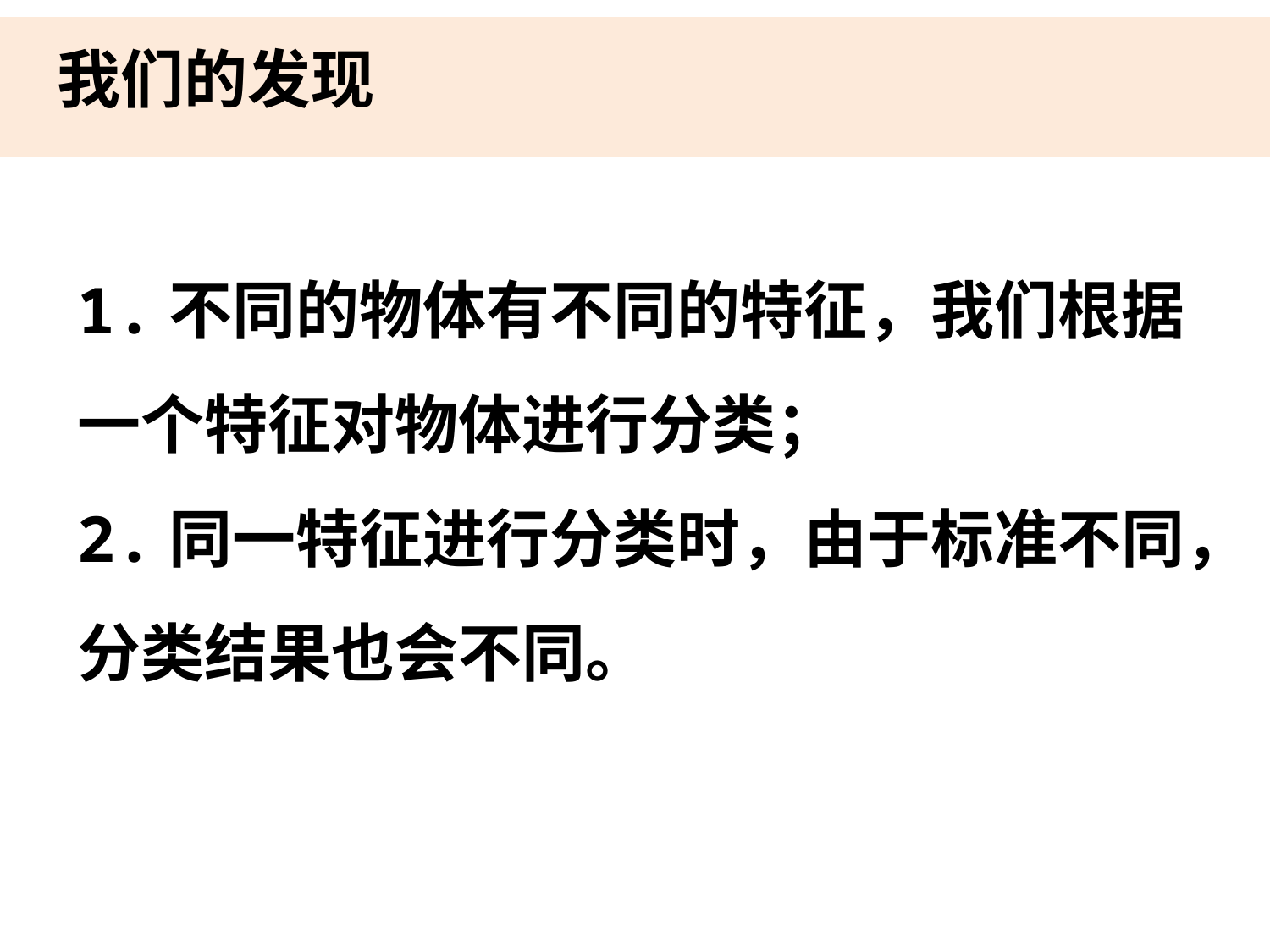

我们的发现
1.不同的物体有不同的特征，我们根据一个特征对物体进行分类；
2.同一特征进行分类时，由于标准不同，分类结果也会不同。